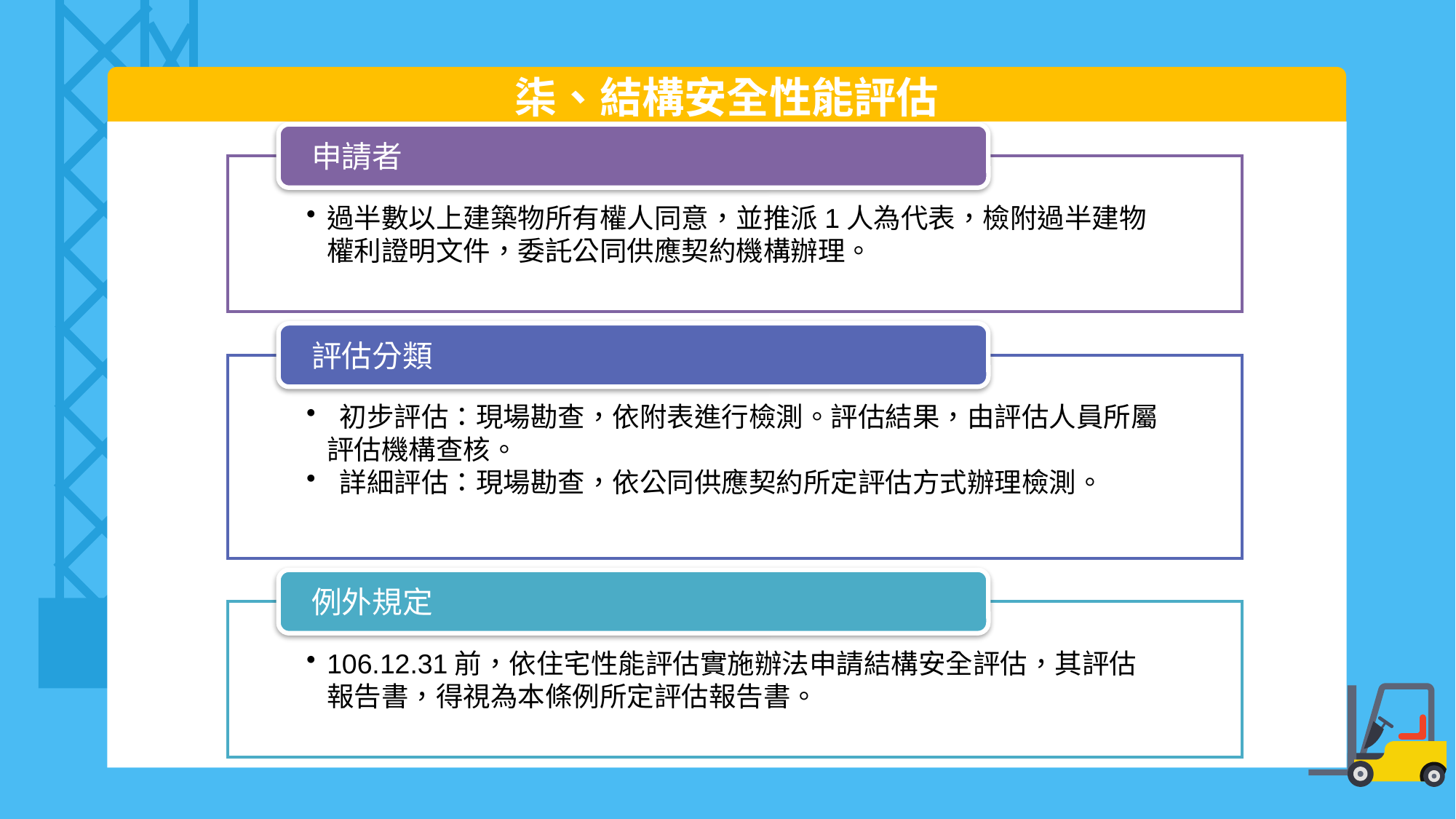

柒、結構安全性能評估
過半數以上建築物所有權人同意，並推派1人為代表，檢附過半建物權利證明文件，委託公同供應契約機構辦理。
申請者
 初步評估：現場勘查，依附表進行檢測。評估結果，由評估人員所屬評估機構查核。
 詳細評估：現場勘查，依公同供應契約所定評估方式辦理檢測。
評估分類
106.12.31前，依住宅性能評估實施辦法申請結構安全評估，其評估報告書，得視為本條例所定評估報告書。
例外規定